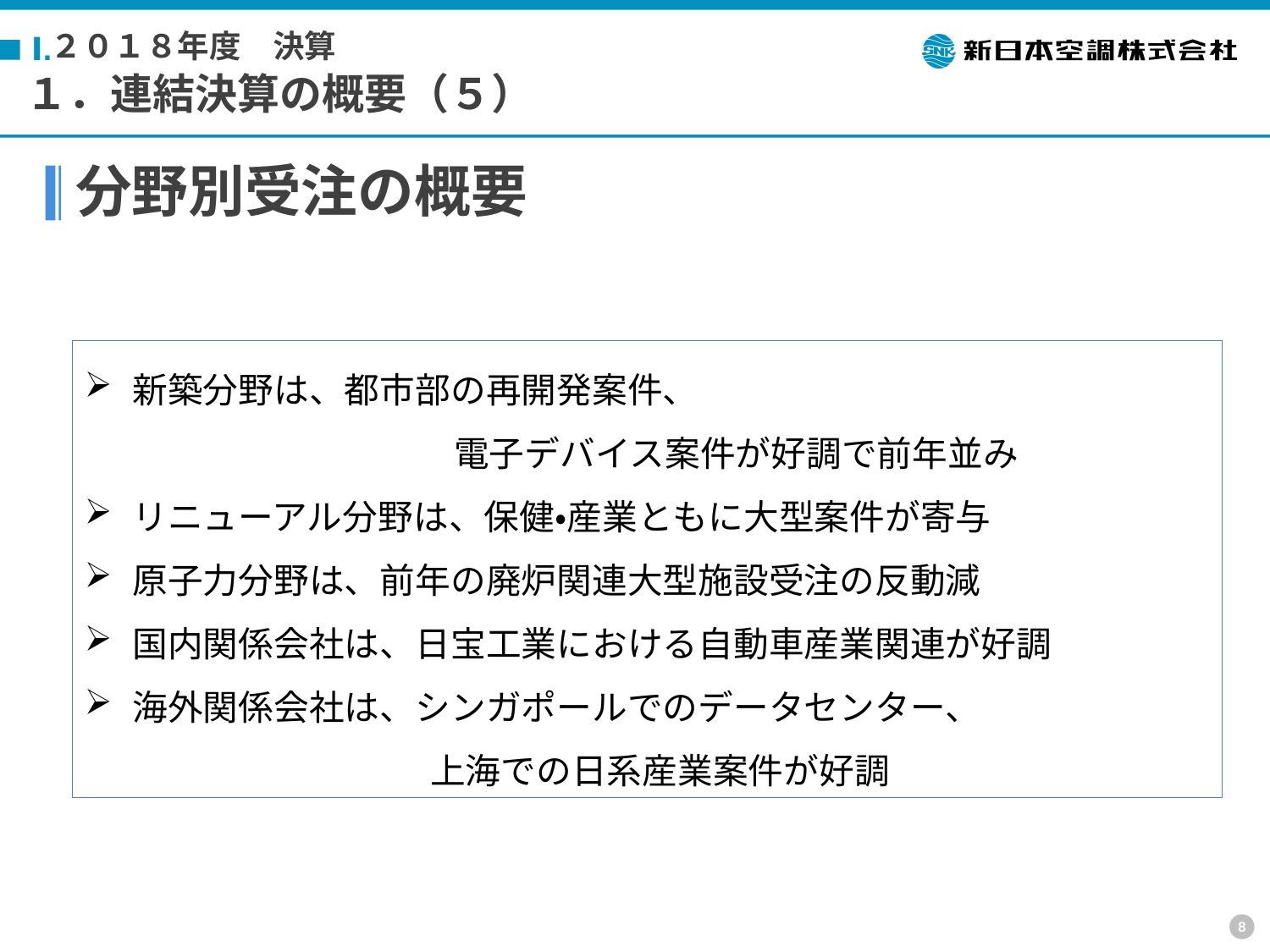

２０１８年度　決算
Ⅰ.
１．連結決算の概要（５）
分野別受注の概要

新築分野は、都市部の再開発案件、
　　　　　　　　　　  電子デバイス案件が好調で前年並み
リニューアル分野は、保健・産業ともに大型案件が寄与
原子力分野は、前年の廃炉関連大型施設受注の反動減
国内関係会社は、日宝工業における自動車産業関連が好調
海外関係会社は、シンガポールでのデータセンター、
                                  　　上海での日系産業案件が好調